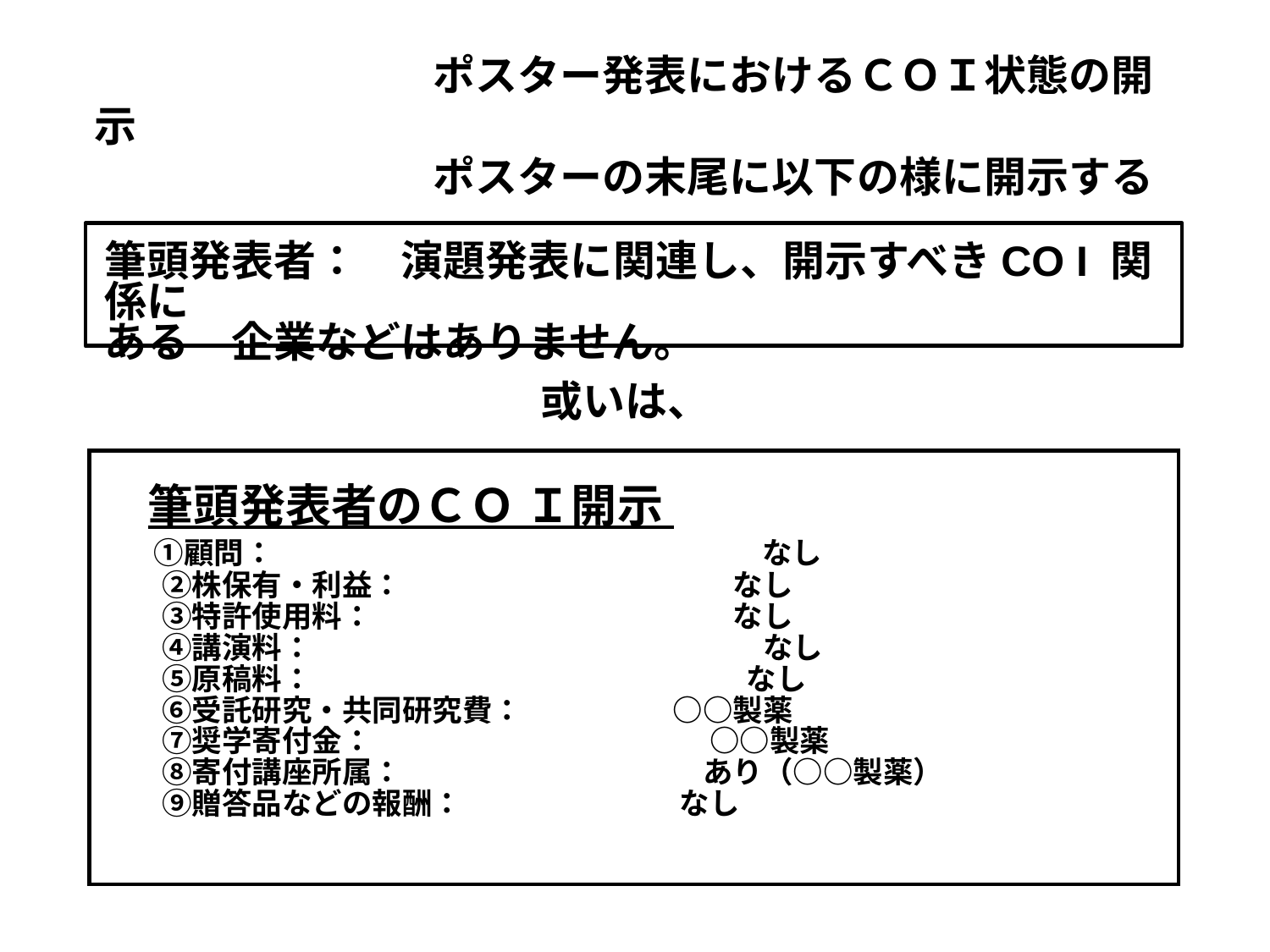

ポスター発表におけるＣＯＩ状態の開示
　　　　　　　　ポスターの末尾に以下の様に開示する

筆頭発表者：　演題発表に関連し、開示すべきCO I 関係に
ある　企業などはありません。
或いは、

　筆頭発表者のＣＯ Ｉ開示
　  ①顧問：　　　　　　　　　　　　　　　　 なし
　　②株保有・利益：　　　　　　　　　　　なし
　　③特許使用料：　　　　　　　　　　　　なし
　　④講演料：　　　　　　　　　　　　　　　なし
　　⑤原稿料：　　　　　　　　　　　　  　　なし
　　⑥受託研究・共同研究費：　　　　　○○製薬
　　⑦奨学寄付金：　 　　　　　　　　　　○○製薬
　　⑧寄付講座所属：　　　　　　　　　　あり（○○製薬）
　　⑨贈答品などの報酬：　　　　 　　　なし